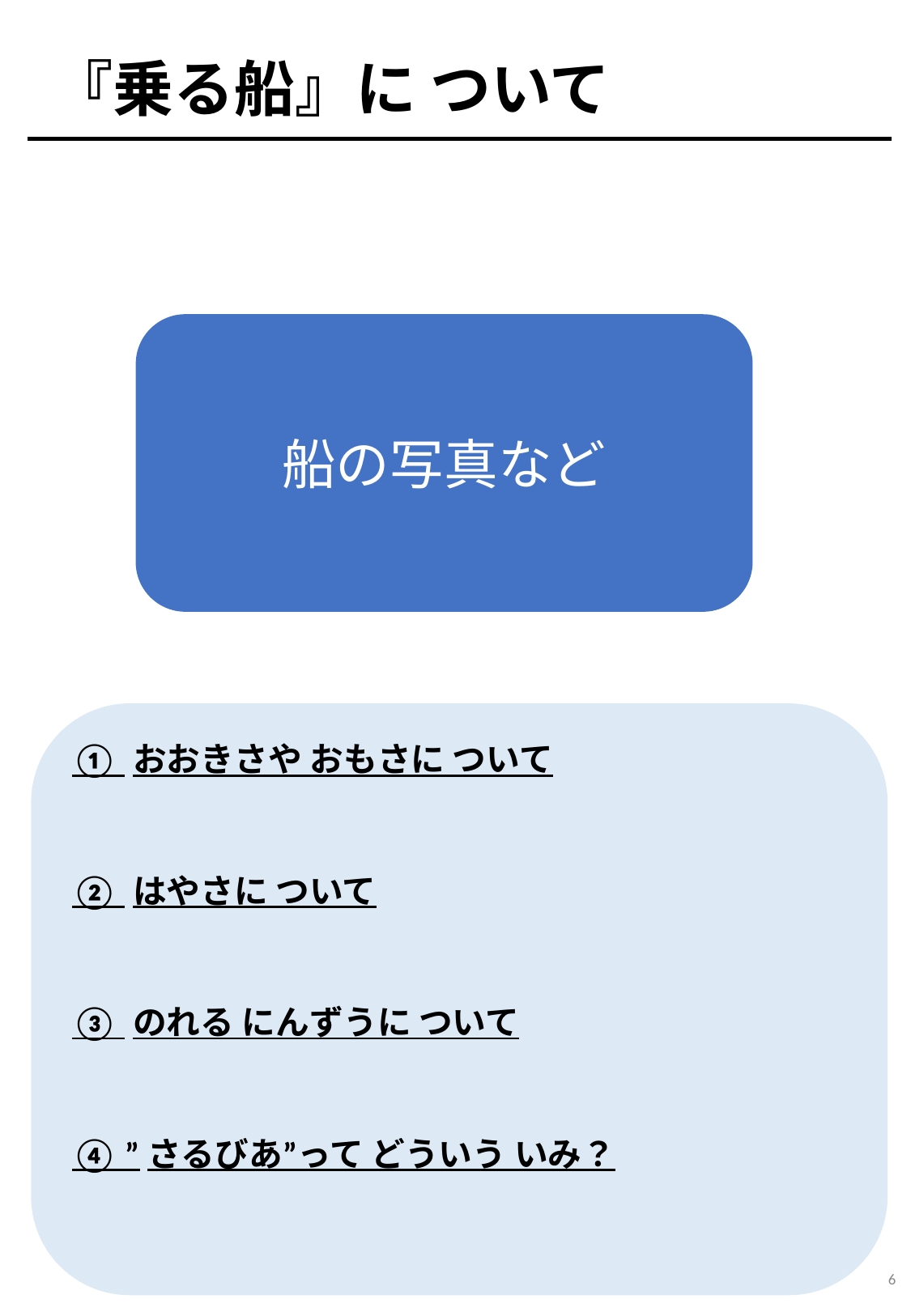

『乗る船』に ついて
船の写真など
① おおきさや おもさに ついて

② はやさに ついて

③ のれる にんずうに ついて

④ ”さるびあ”って どういう いみ？

6